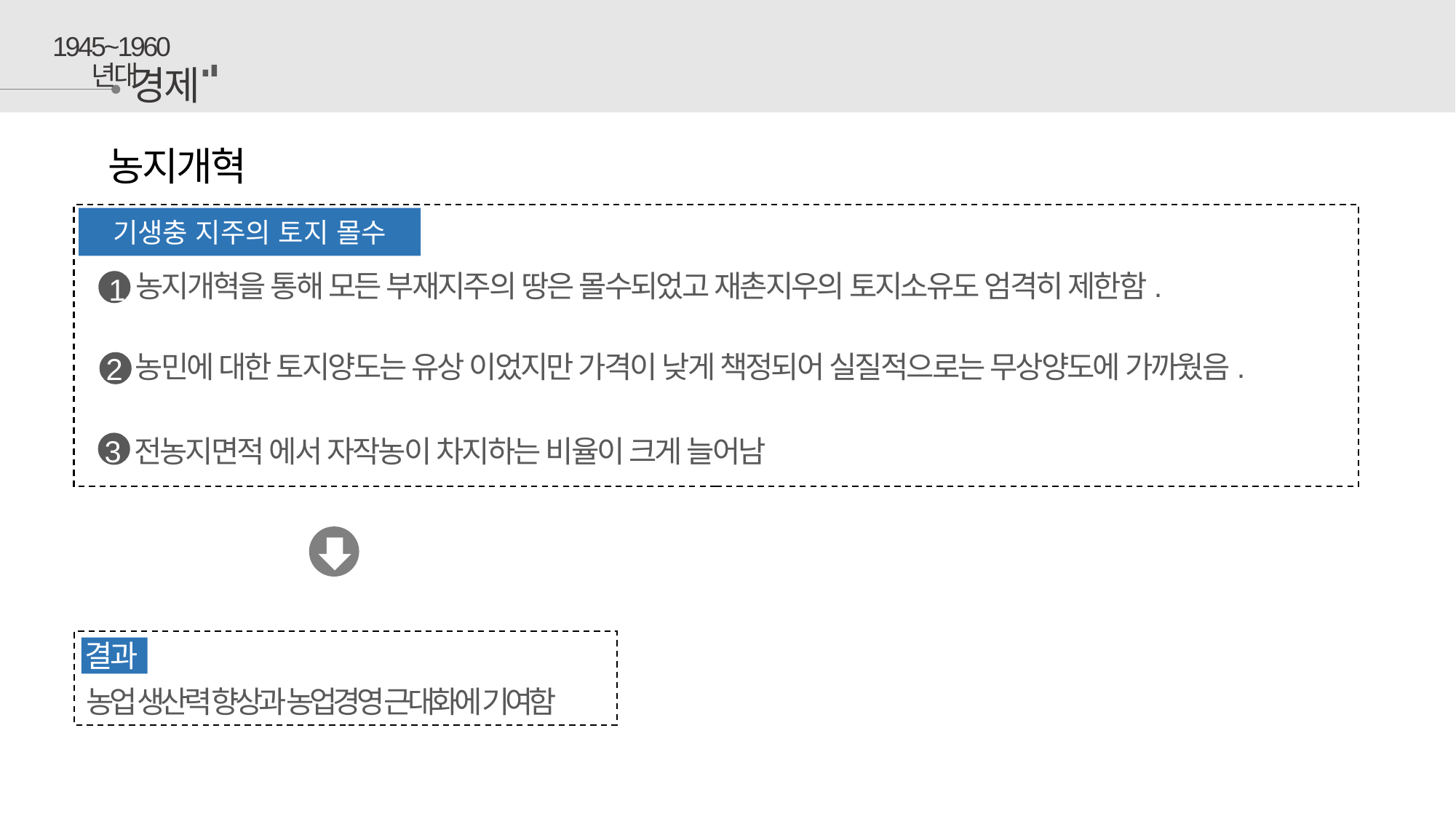

1945~1960년대

경제
농지개혁

기생충 지주의 토지 몰수

농지개혁을 통해 모든 부재지주의 땅은 몰수되었고 재촌지우의 토지소유도 엄격히 제한함.
1

농민에 대한 토지양도는 유상 이었지만 가격이 낮게 책정되어 실질적으로는 무상양도에 가까웠음.
2

전농지면적 에서 자작농이 차지하는 비율이 크게 늘어남
3

결과
농업 생산력 향상과 농업경영 근대화에 기여함